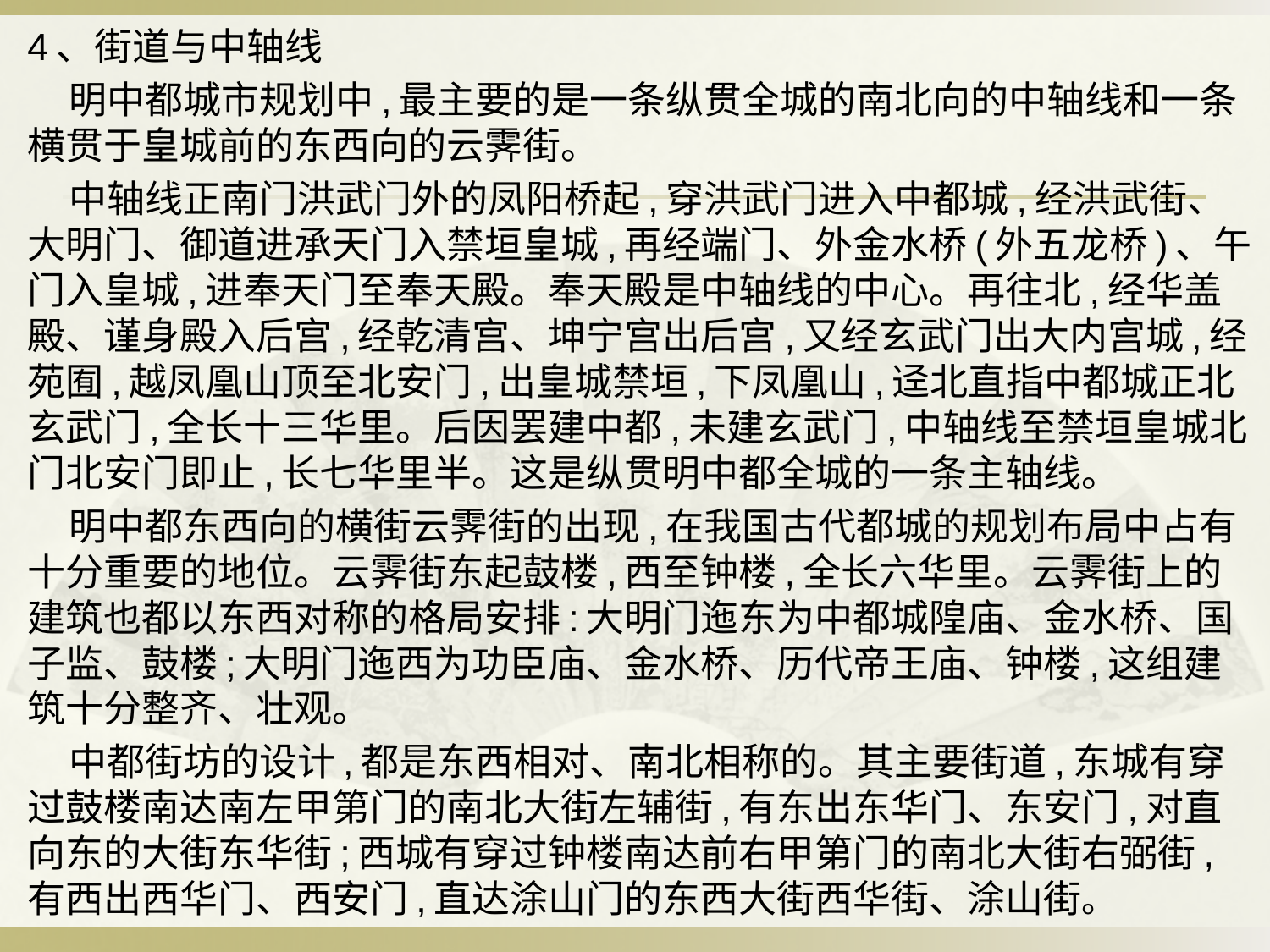

4、街道与中轴线
    明中都城市规划中,最主要的是一条纵贯全城的南北向的中轴线和一条横贯于皇城前的东西向的云霁街。
    中轴线正南门洪武门外的凤阳桥起,穿洪武门进入中都城,经洪武街、大明门、御道进承天门入禁垣皇城,再经端门、外金水桥(外五龙桥)、午门入皇城,进奉天门至奉天殿。奉天殿是中轴线的中心。再往北,经华盖殿、谨身殿入后宫,经乾清宫、坤宁宫出后宫,又经玄武门出大内宫城,经苑囿,越凤凰山顶至北安门,出皇城禁垣,下凤凰山,迳北直指中都城正北玄武门,全长十三华里。后因罢建中都,未建玄武门,中轴线至禁垣皇城北门北安门即止,长七华里半。这是纵贯明中都全城的一条主轴线。
    明中都东西向的横街云霁街的出现,在我国古代都城的规划布局中占有十分重要的地位。云霁街东起鼓楼,西至钟楼,全长六华里。云霁街上的建筑也都以东西对称的格局安排:大明门迤东为中都城隍庙、金水桥、国子监、鼓楼;大明门迤西为功臣庙、金水桥、历代帝王庙、钟楼,这组建筑十分整齐、壮观。
    中都街坊的设计,都是东西相对、南北相称的。其主要街道,东城有穿过鼓楼南达南左甲第门的南北大街左辅街,有东出东华门、东安门,对直向东的大街东华街;西城有穿过钟楼南达前右甲第门的南北大街右弼街,有西出西华门、西安门,直达涂山门的东西大街西华街、涂山街。